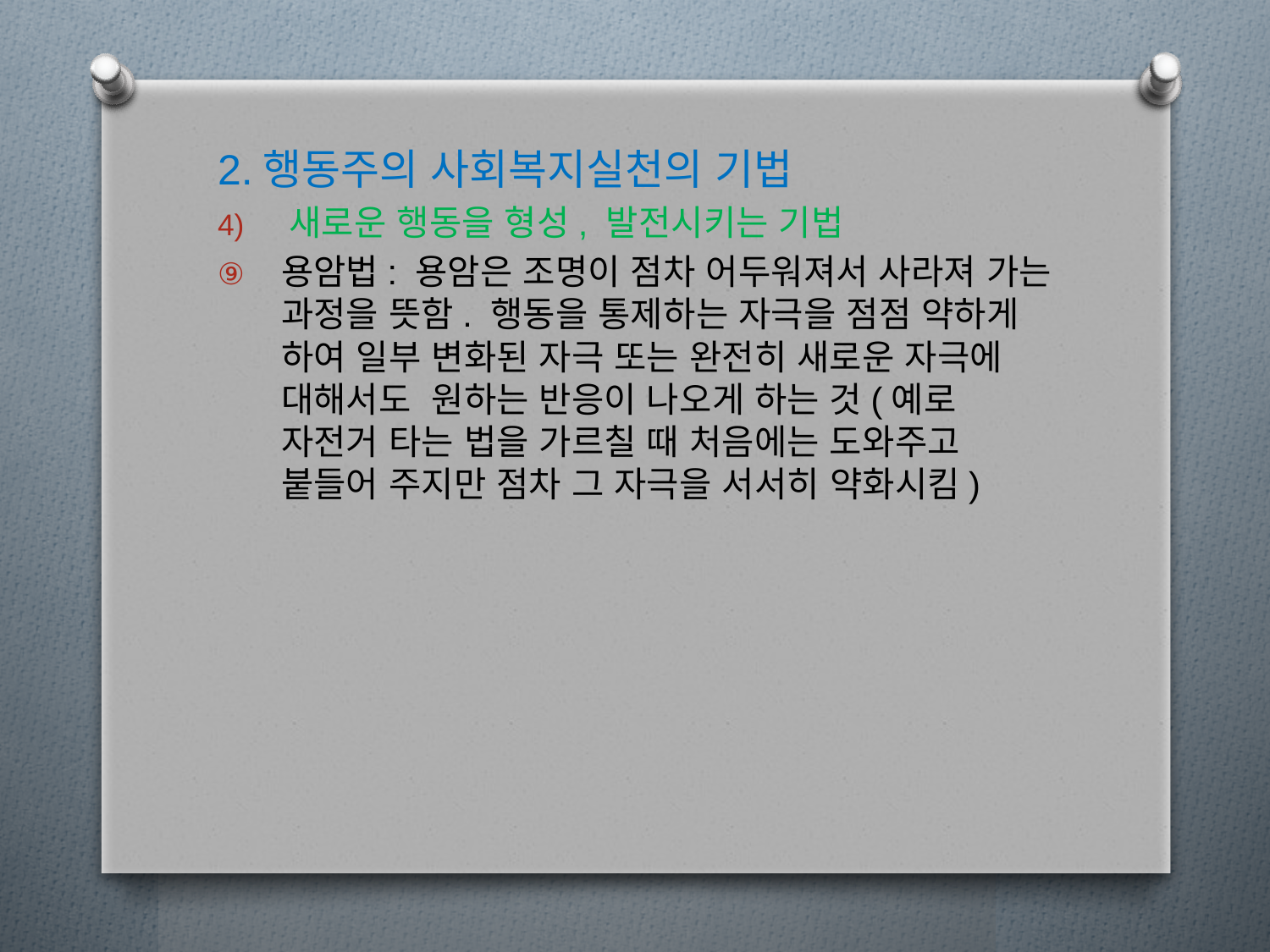

2.행동주의 사회복지실천의 기법
새로운 행동을 형성, 발전시키는 기법
용암법: 용암은 조명이 점차 어두워져서 사라져 가는 과정을 뜻함. 행동을 통제하는 자극을 점점 약하게 하여 일부 변화된 자극 또는 완전히 새로운 자극에 대해서도  원하는 반응이 나오게 하는 것(예로 자전거 타는 법을 가르칠 때 처음에는 도와주고 붙들어 주지만 점차 그 자극을 서서히 약화시킴)